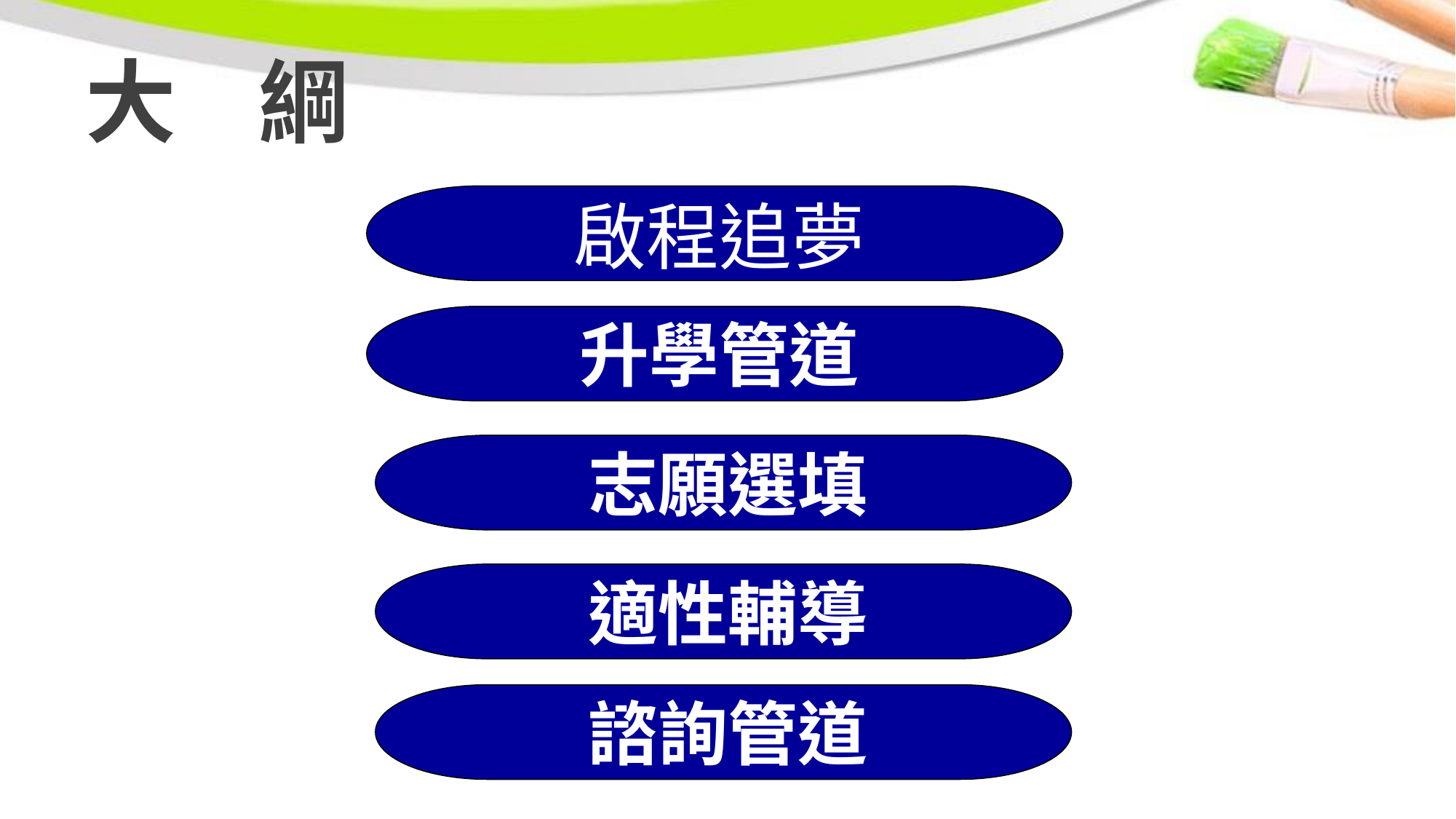

大    綱

啟程追夢

升學管道
啟程追夢
啟程追夢

志願選填

適性輔導

諮詢管道